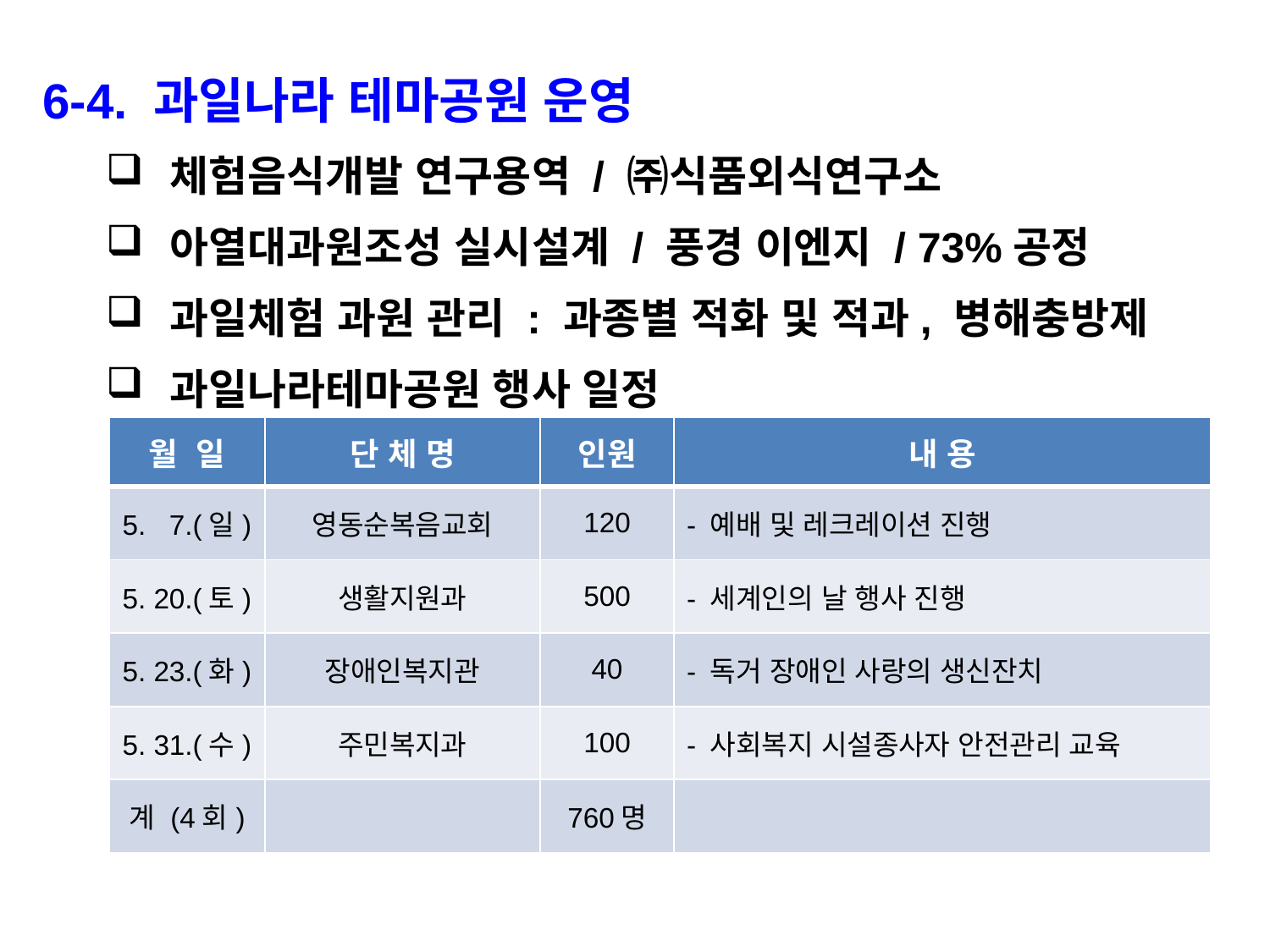

6-4. 과일나라 테마공원 운영
체험음식개발 연구용역 / ㈜식품외식연구소
아열대과원조성 실시설계 / 풍경 이엔지 / 73%공정
과일체험 과원 관리 : 과종별 적화 및 적과, 병해충방제
과일나라테마공원 행사 일정

| 월 일 | 단 체 명 | 인원 | 내 용 |
| --- | --- | --- | --- |
| 5. 7.(일) | 영동순복음교회 | 120 | - 예배 및 레크레이션 진행 |
| 5. 20.(토) | 생활지원과 | 500 | - 세계인의 날 행사 진행 |
| 5. 23.(화) | 장애인복지관 | 40 | - 독거 장애인 사랑의 생신잔치 |
| 5. 31.(수) | 주민복지과 | 100 | - 사회복지 시설종사자 안전관리 교육 |
| 계 (4회) |  | 760명 |  |